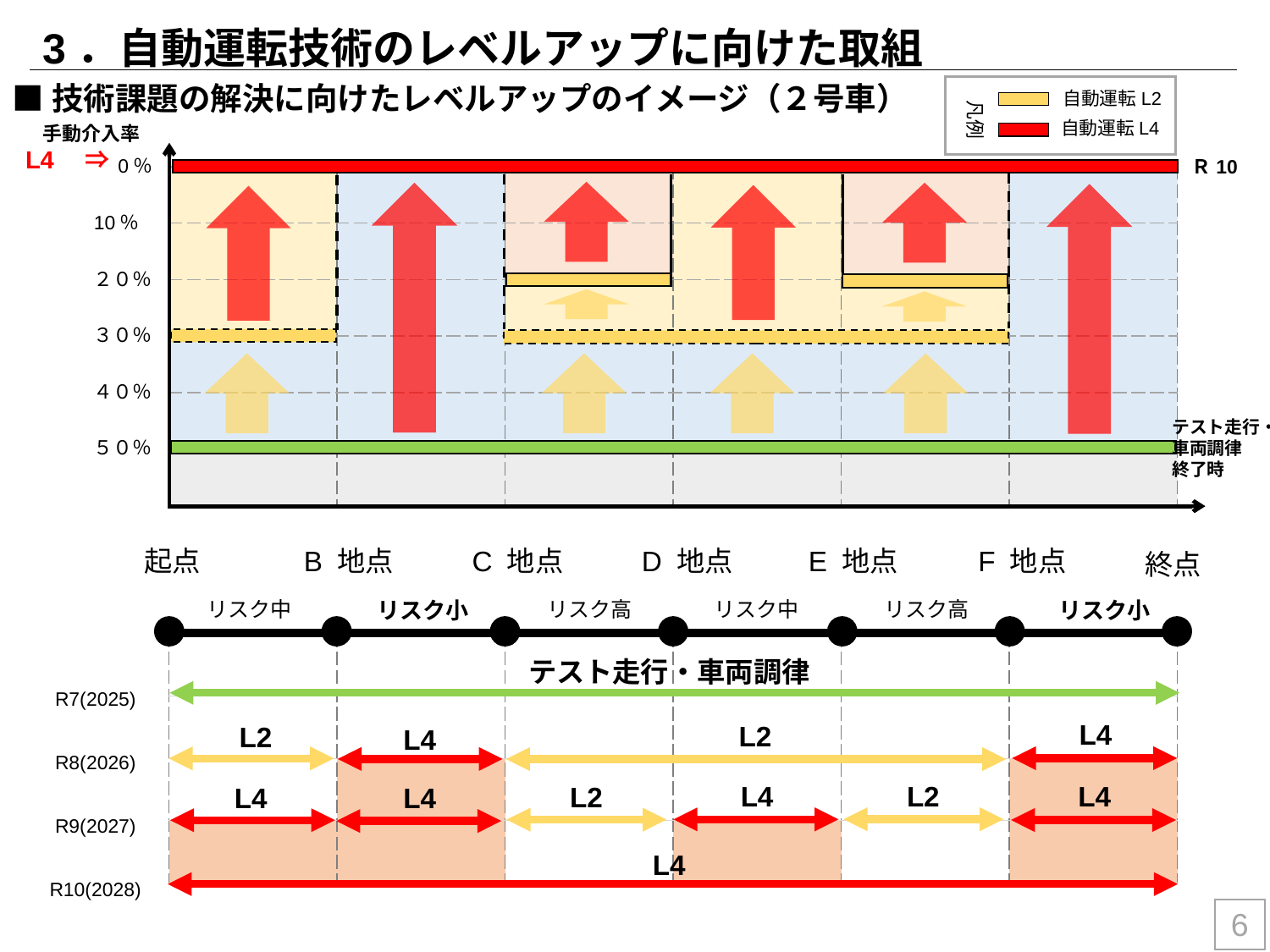

3．自動運転技術のレベルアップに向けた取組
■技術課題の解決に向けたレベルアップのイメージ（２号車）

自動運転L2
凡例

自動運転L4
手動介入率

L4　⇒

　0％

10％

２０％

３０％

４０％

５０％
Ｒ10

|  |  |  |  |  |  |
| --- | --- | --- | --- | --- | --- |
|  |  |  |  |  |  |
|  |  |  |  |  |  |
|  |  |  |  |  |  |
|  |  |  |  |  |  |
|  |  |  |  |  |  |

テスト走行・
車両調律
終了時

起点
B 地点
C 地点
D 地点
E 地点
F 地点
終点
リスク中
リスク小
リスク高
リスク中
リスク高
リスク小

|  |  |  |  |  |  |
| --- | --- | --- | --- | --- | --- |
|  |  |  |  |  |  |
|  |  |  |  |  |  |
|  |  |  |  |  |  |
テスト走行・車両調律
 R7(2025)

 R8(2026)

 R9(2027)

R10(2028)
L4
L2
L2
L4
L4
L2
L4
L2
L4
L4
L4
6